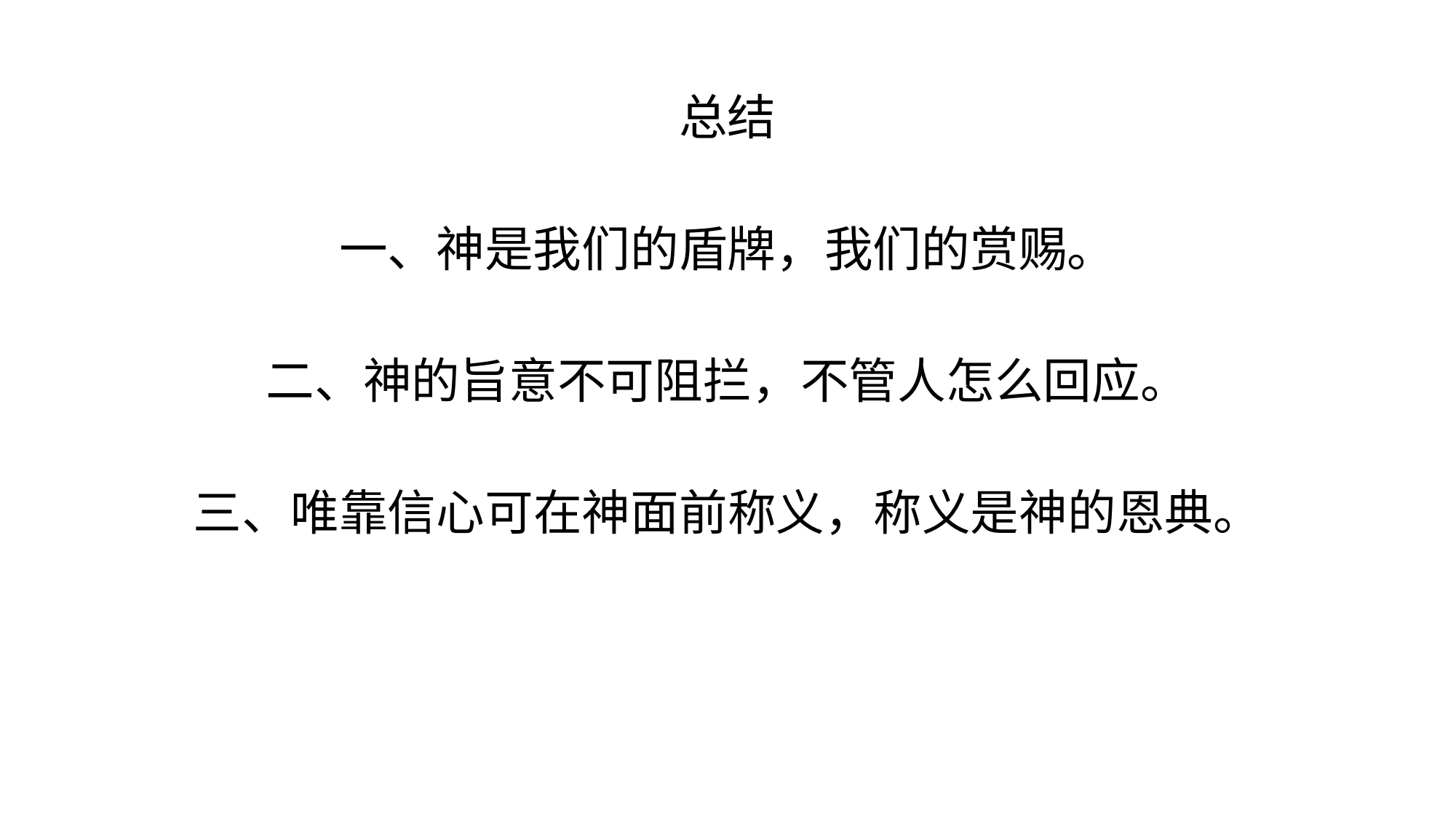

总结
一、神是我们的盾牌，我们的赏赐。
二、神的旨意不可阻拦，不管人怎么回应。
三、唯靠信心可在神面前称义，称义是神的恩典。